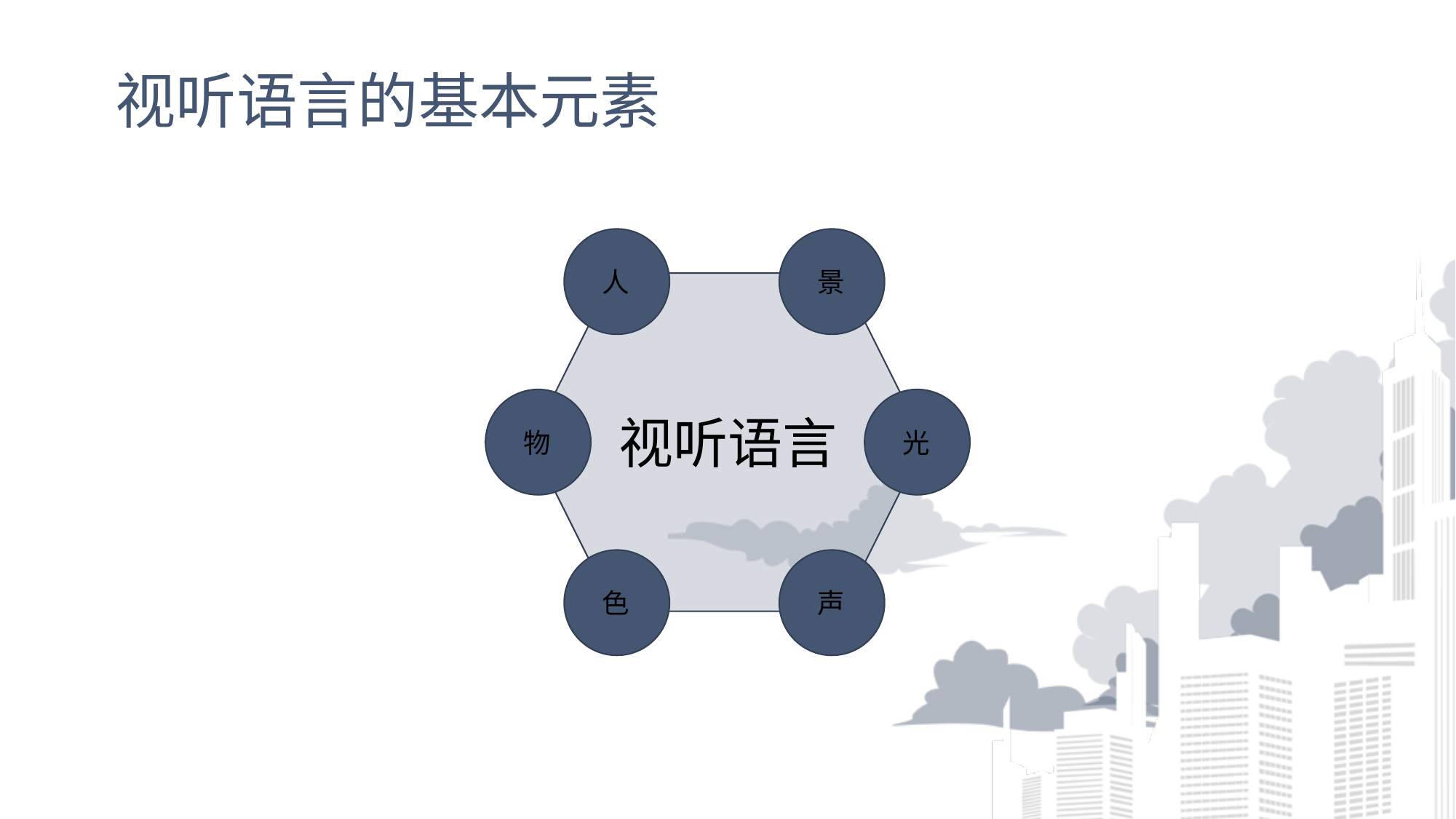

# 视听语言的基本元素

人

景

物

光
视听语言

色

声